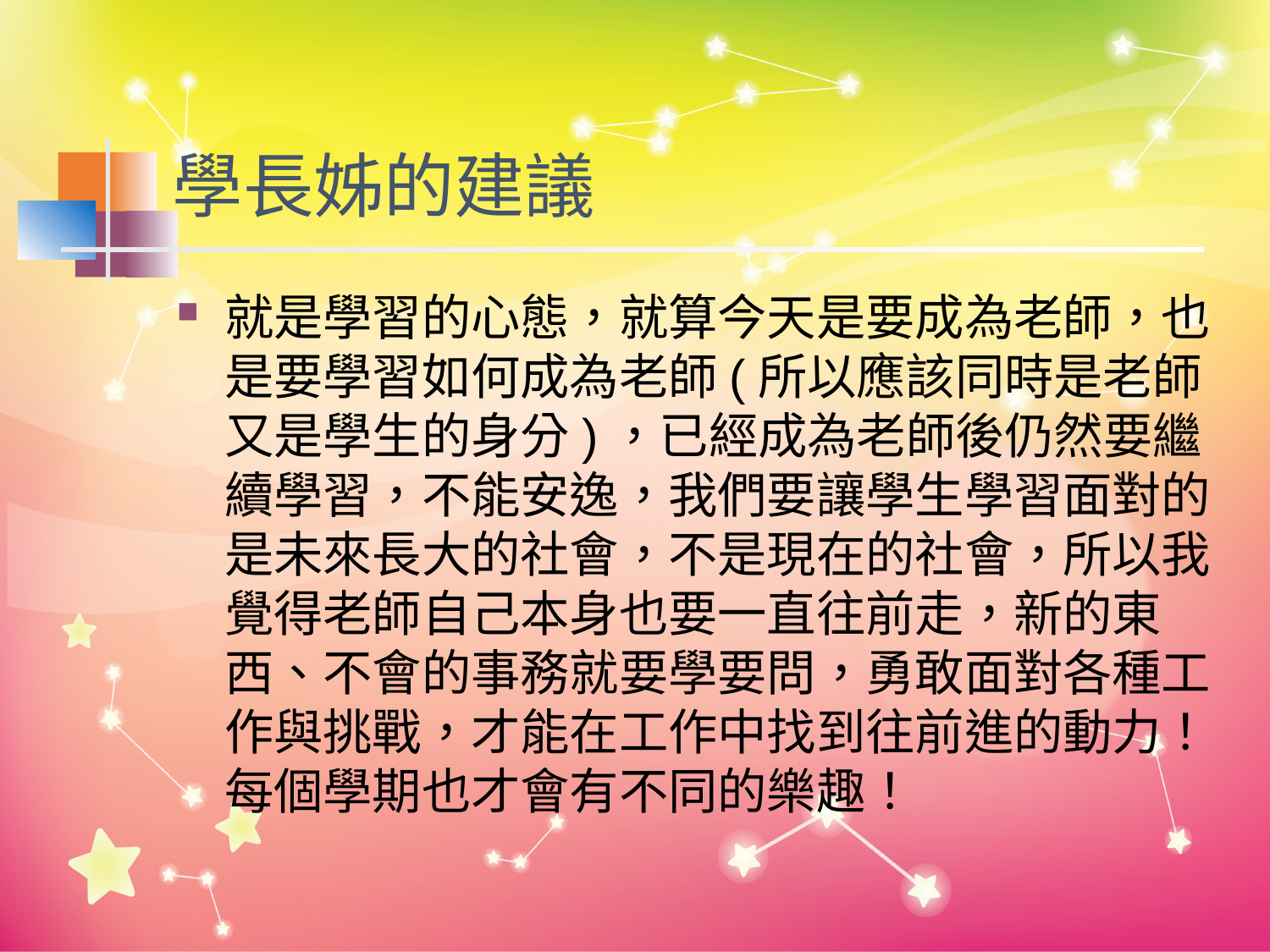

# 學長姊的建議
就是學習的心態，就算今天是要成為老師，也是要學習如何成為老師(所以應該同時是老師又是學生的身分)，已經成為老師後仍然要繼續學習，不能安逸，我們要讓學生學習面對的是未來長大的社會，不是現在的社會，所以我覺得老師自己本身也要一直往前走，新的東西、不會的事務就要學要問，勇敢面對各種工作與挑戰，才能在工作中找到往前進的動力！每個學期也才會有不同的樂趣！